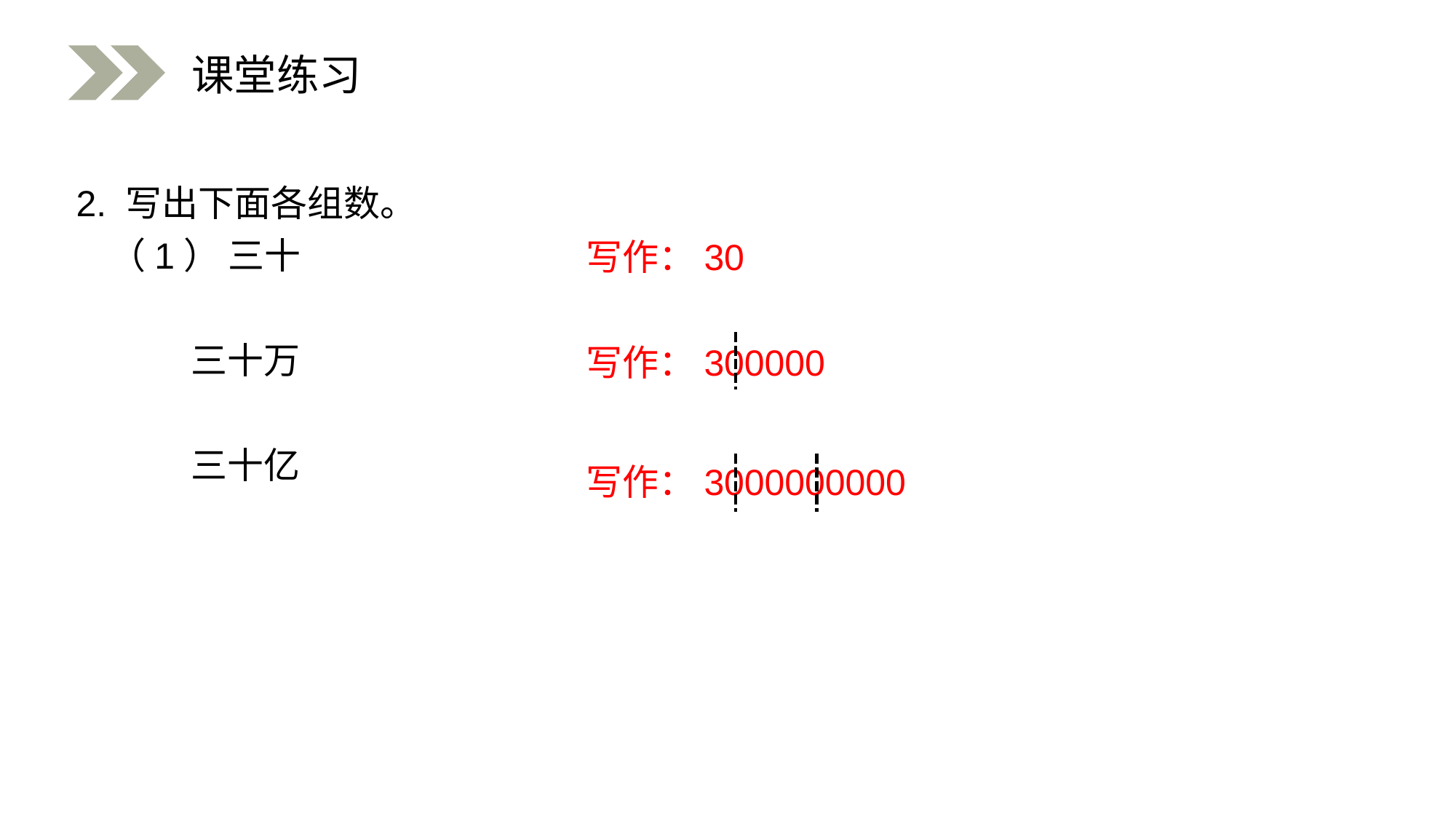

课堂练习
2. 写出下面各组数。
   （1） 三十

             三十万

             三十亿
写作：30
写作：300000
写作：3000000000